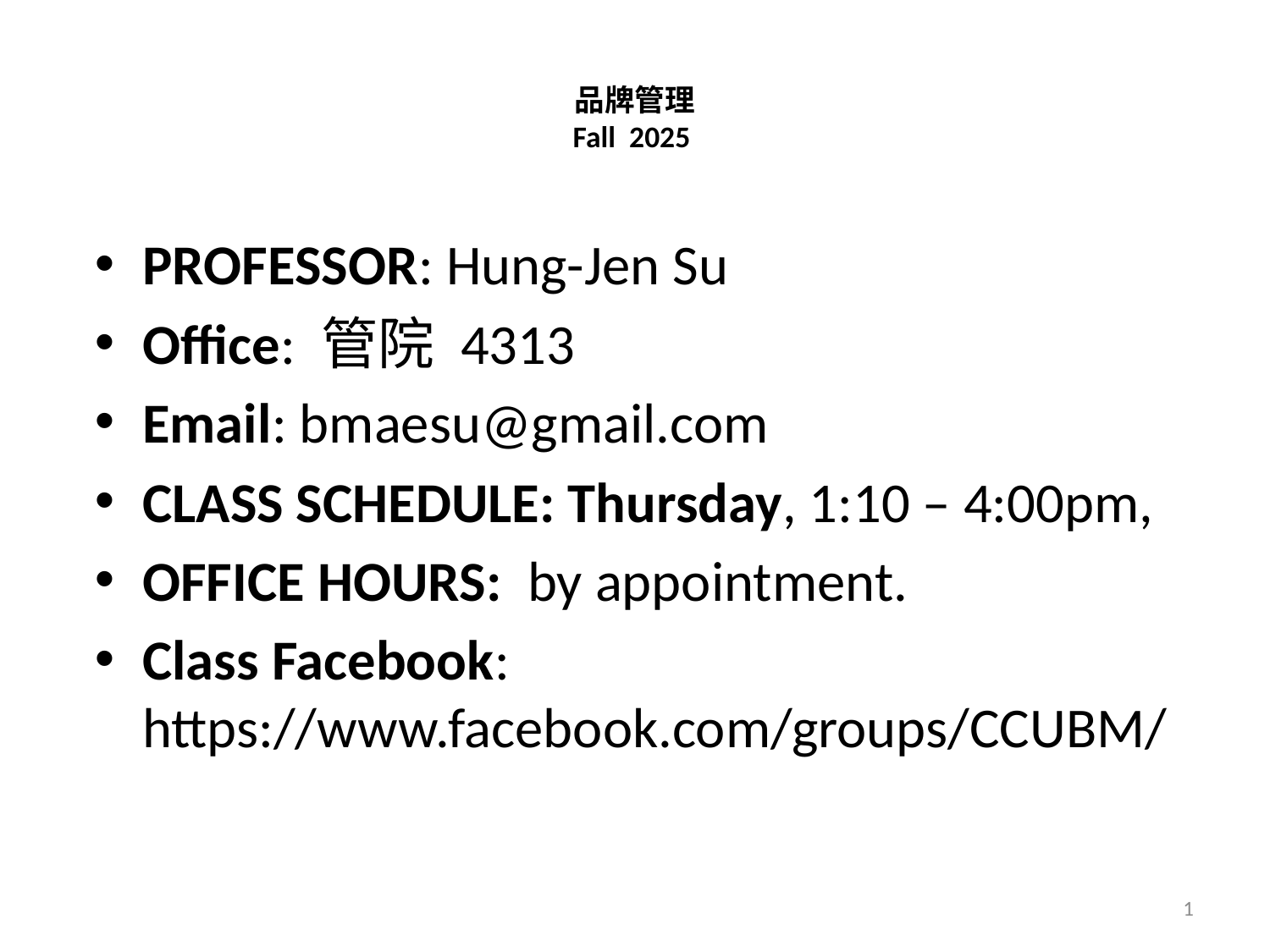

# 品牌管理 Fall  2025
PROFESSOR: Hung-Jen Su
Office: 管院 4313
Email: bmaesu@gmail.com
CLASS SCHEDULE: Thursday, 1:10 – 4:00pm,
OFFICE HOURS:  by appointment.
Class Facebook: https://www.facebook.com/groups/CCUBM/

1